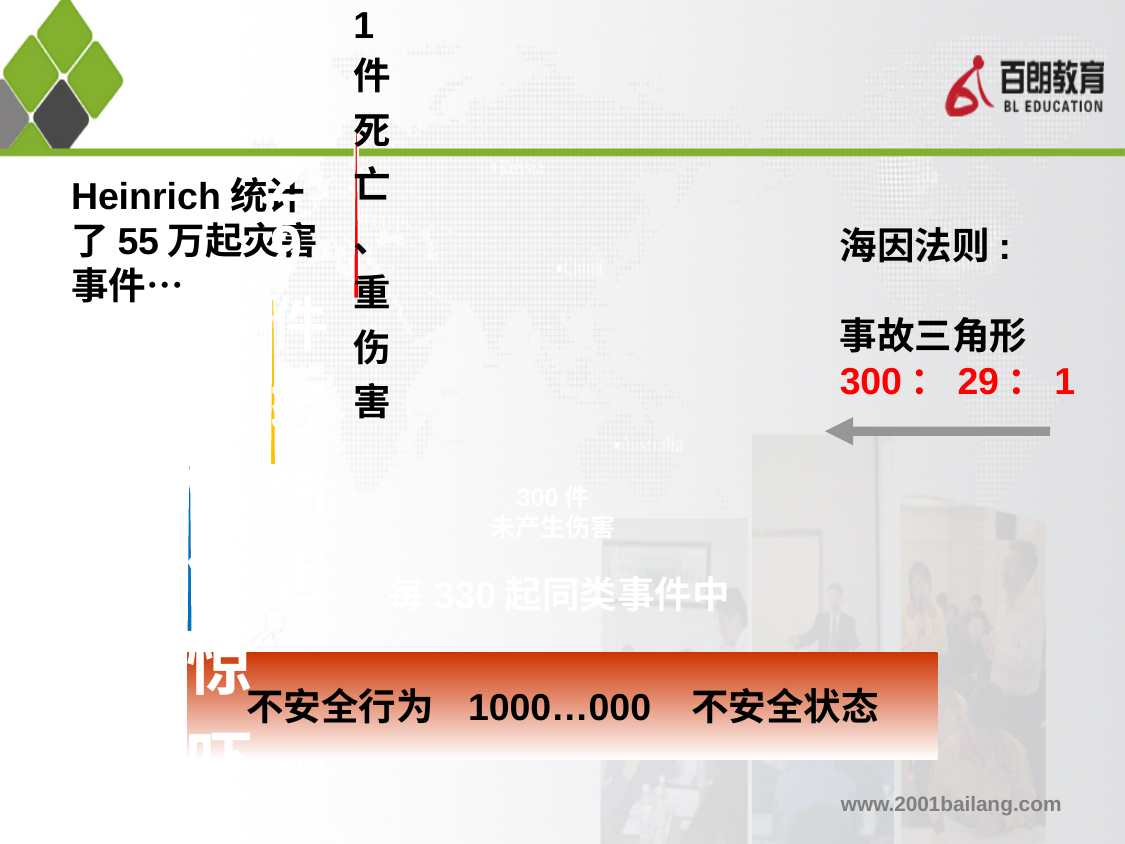

1件
Heinrich统计
了55万起灾害
事件…
海因法则:

事故三角形
300：29：1

300件
未产生伤害
每330起同类事件中
不安全行为   1000…000   不安全状态